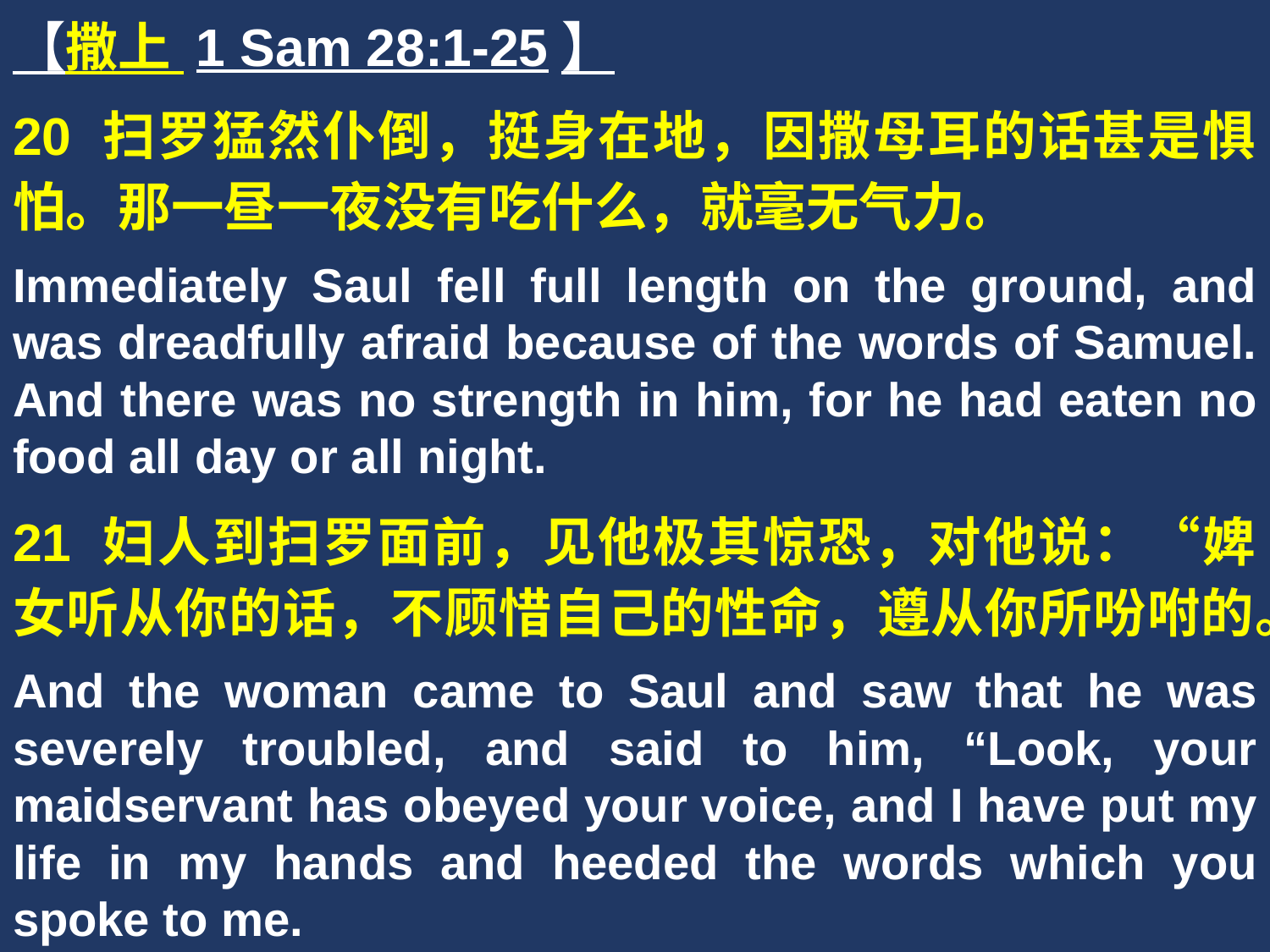

【撒上 1 Sam 28:1-25】
20 扫罗猛然仆倒，挺身在地，因撒母耳的话甚是惧怕。那一昼一夜没有吃什么，就毫无气力。
Immediately Saul fell full length on the ground, and was dreadfully afraid because of the words of Samuel. And there was no strength in him, for he had eaten no food all day or all night.
21 妇人到扫罗面前，见他极其惊恐，对他说：“婢女听从你的话，不顾惜自己的性命，遵从你所吩咐的。
And the woman came to Saul and saw that he was severely troubled, and said to him, “Look, your maidservant has obeyed your voice, and I have put my life in my hands and heeded the words which you spoke to me.